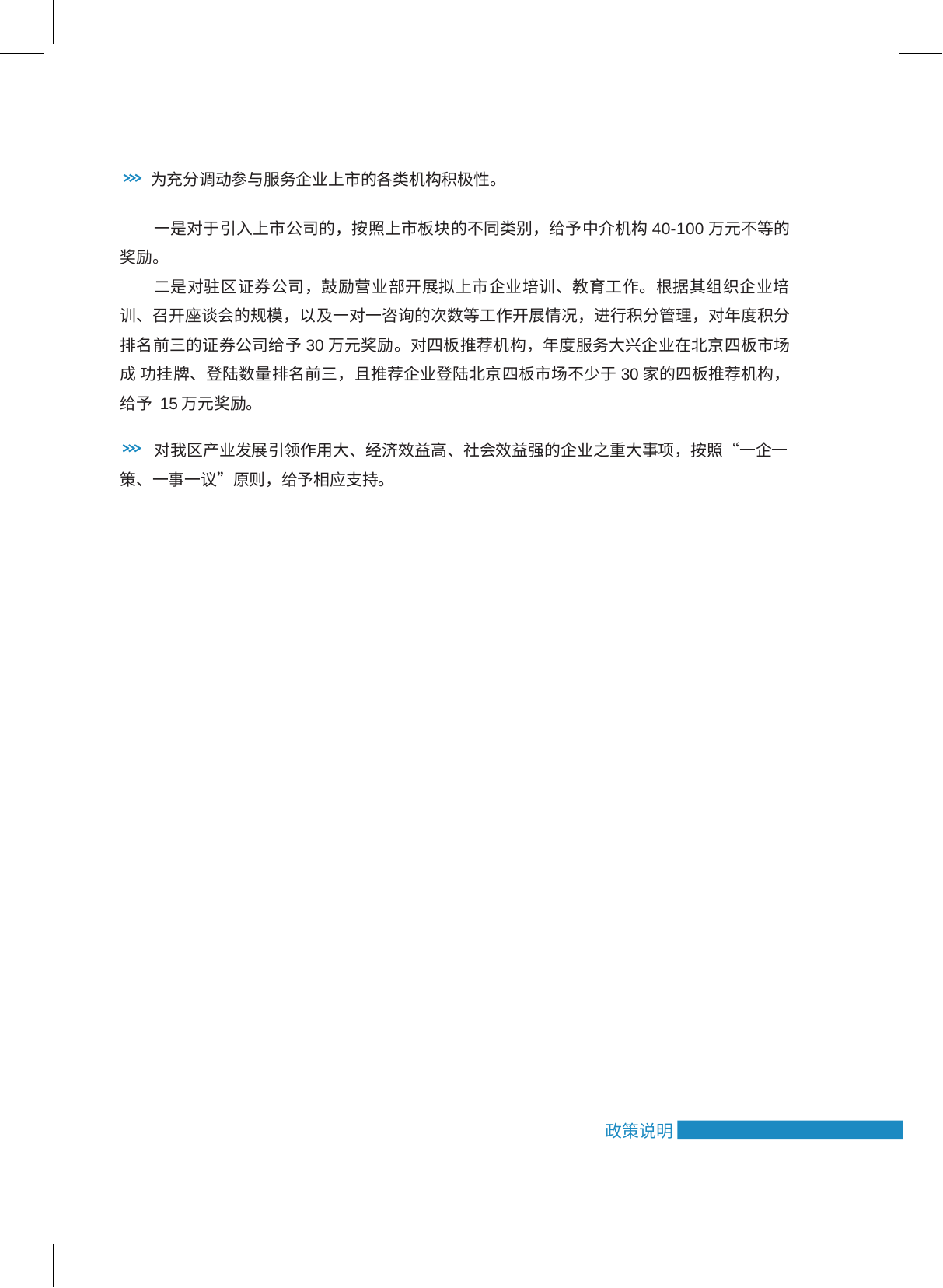

为充分调动参与服务企业上市的各类机构积极性。

一是对于引入上市公司的，按照上市板块的不同类别，给予中介机构40-100万元不等的 奖励。
二是对驻区证券公司，鼓励营业部开展拟上市企业培训、教育工作。根据其组织企业培 训、召开座谈会的规模，以及一对一咨询的次数等工作开展情况，进行积分管理，对年度积分 排名前三的证券公司给予30万元奖励。对四板推荐机构，年度服务大兴企业在北京四板市场成 功挂牌、登陆数量排名前三，且推荐企业登陆北京四板市场不少于30家的四板推荐机构，给予 15万元奖励。

对我区产业发展引领作用大、经济效益高、社会效益强的企业之重大事项，按照“一企一 策、一事一议”原则，给予相应支持。

政策说明